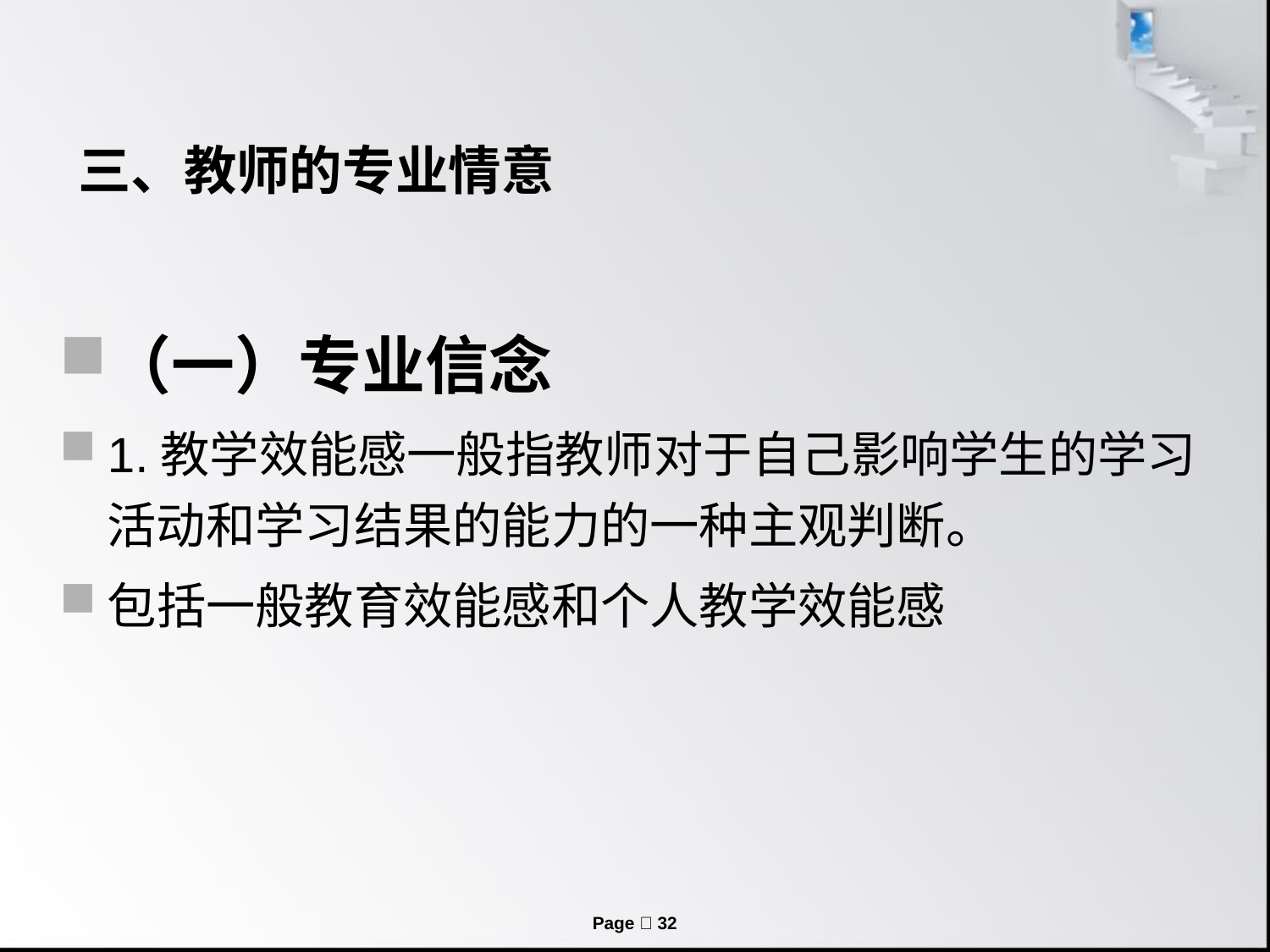

# 三、教师的专业情意
（一）专业信念
1.教学效能感一般指教师对于自己影响学生的学习活动和学习结果的能力的一种主观判断。
包括一般教育效能感和个人教学效能感